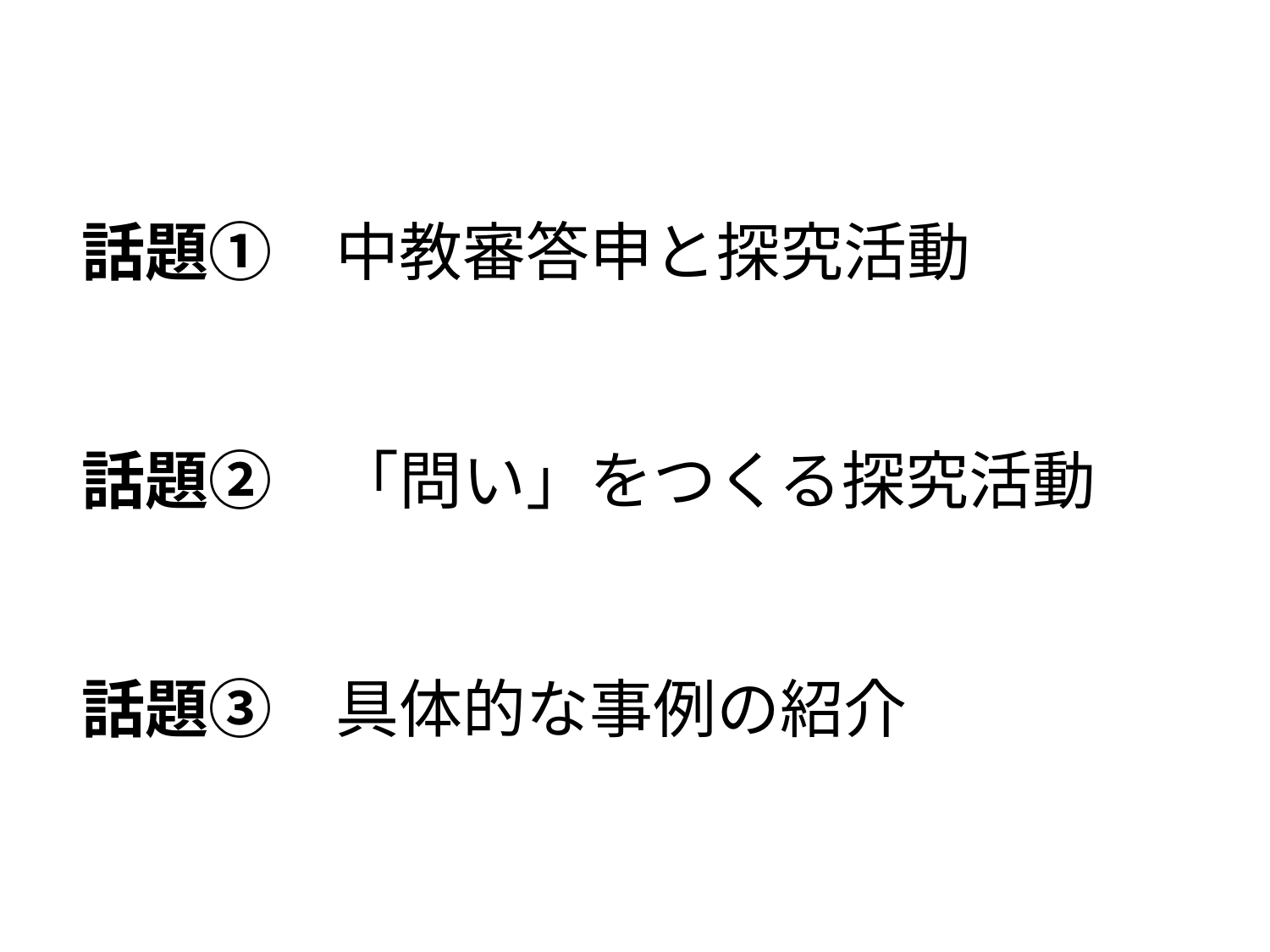

話題①　中教審答申と探究活動

話題②　「問い」をつくる探究活動

話題③　具体的な事例の紹介